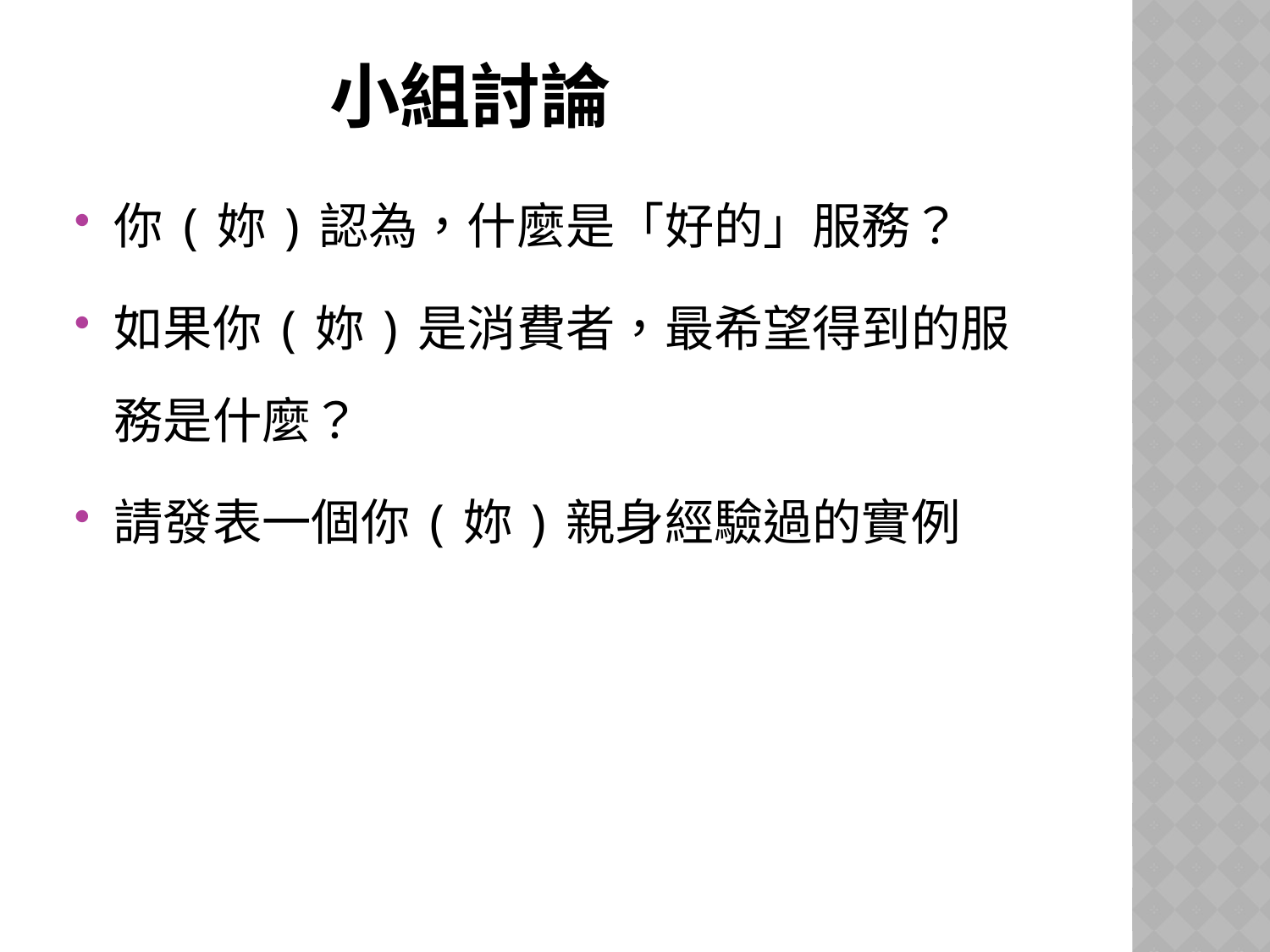

# 小組討論
你(妳)認為，什麼是「好的」服務？
如果你(妳)是消費者，最希望得到的服務是什麼？
請發表一個你(妳)親身經驗過的實例